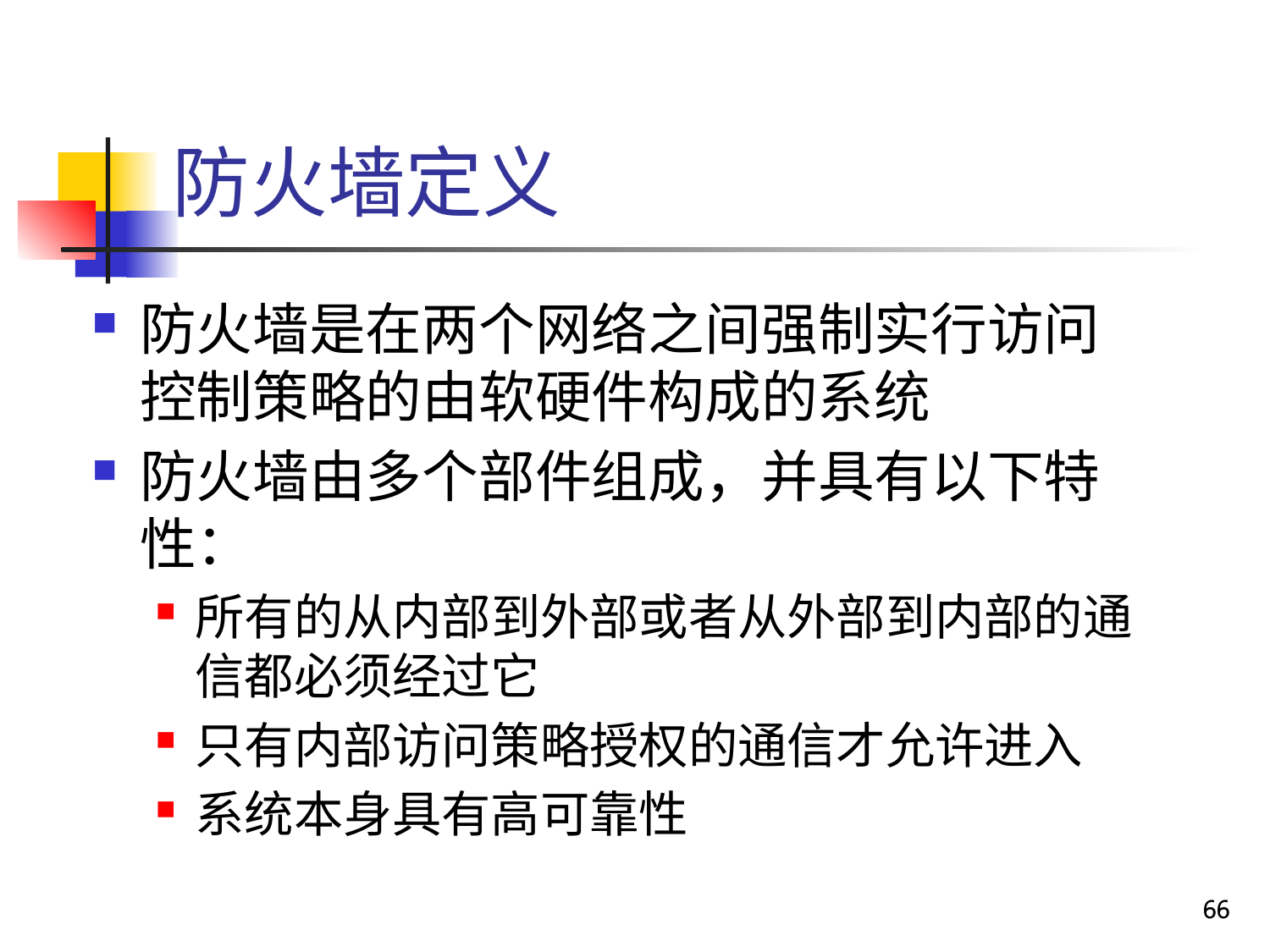

# 防火墙定义
防火墙是在两个网络之间强制实行访问控制策略的由软硬件构成的系统
防火墙由多个部件组成，并具有以下特性：
所有的从内部到外部或者从外部到内部的通信都必须经过它
只有内部访问策略授权的通信才允许进入
系统本身具有高可靠性
66